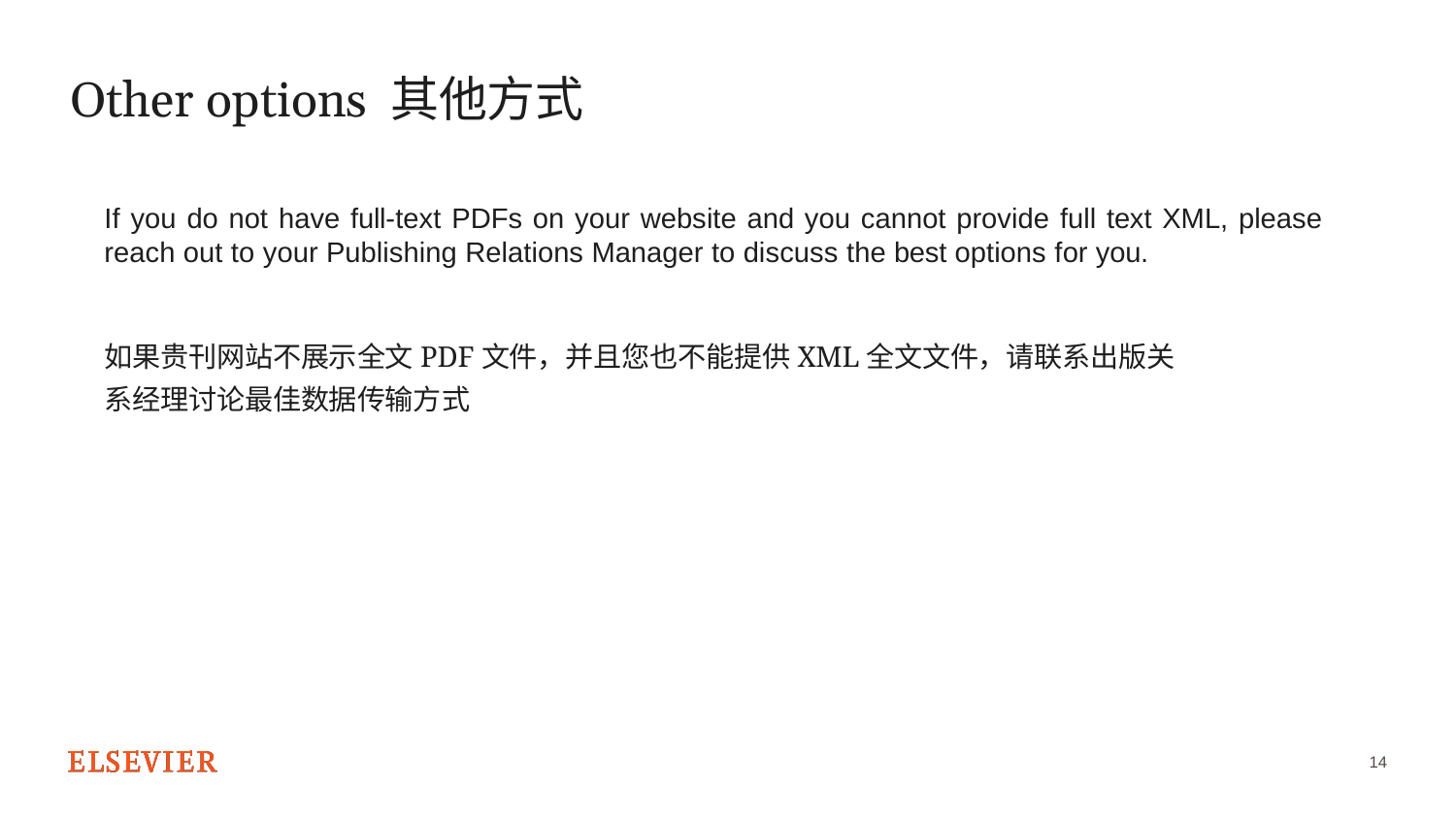

# Other options 其他方式
If you do not have full-text PDFs on your website and you cannot provide full text XML, please reach out to your Publishing Relations Manager to discuss the best options for you.

如果贵刊网站不展示全文PDF文件，并且您也不能提供XML全文文件，请联系出版关
系经理讨论最佳数据传输方式
14